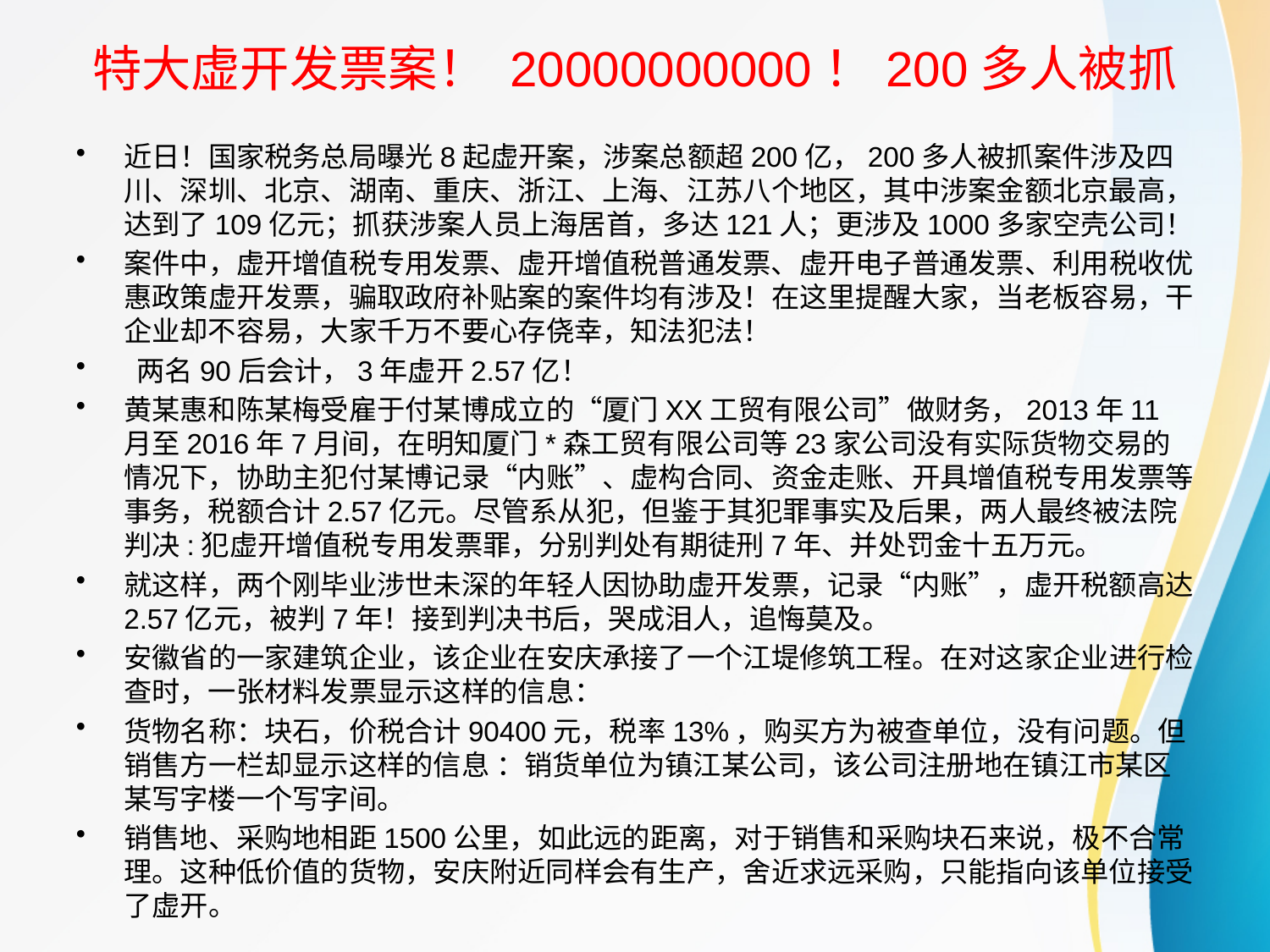

# 特大虚开发票案！ 20000000000！200多人被抓
近日！国家税务总局曝光8起虚开案，涉案总额超200亿，200多人被抓案件涉及四川、深圳、北京、湖南、重庆、浙江、上海、江苏八个地区，其中涉案金额北京最高，达到了109亿元；抓获涉案人员上海居首，多达121人；更涉及1000多家空壳公司！
案件中，虚开增值税专用发票、虚开增值税普通发票、虚开电子普通发票、利用税收优惠政策虚开发票，骗取政府补贴案的案件均有涉及！在这里提醒大家，当老板容易，干企业却不容易，大家千万不要心存侥幸，知法犯法！
 两名90后会计，3年虚开2.57亿！
黄某惠和陈某梅受雇于付某博成立的“厦门XX工贸有限公司”做财务，2013年11月至2016年7月间，在明知厦门*森工贸有限公司等23家公司没有实际货物交易的情况下，协助主犯付某博记录“内账”、虚构合同、资金走账、开具增值税专用发票等事务，税额合计2.57亿元。尽管系从犯，但鉴于其犯罪事实及后果，两人最终被法院判决:犯虚开增值税专用发票罪，分别判处有期徒刑7年、并处罚金十五万元。
就这样，两个刚毕业涉世未深的年轻人因协助虚开发票，记录“内账”，虚开税额高达2.57亿元，被判7年！接到判决书后，哭成泪人，追悔莫及。
安徽省的一家建筑企业，该企业在安庆承接了一个江堤修筑工程。在对这家企业进行检查时，一张材料发票显示这样的信息：
货物名称：块石，价税合计90400元，税率13%，购买方为被查单位，没有问题。但销售方一栏却显示这样的信息 ：销货单位为镇江某公司，该公司注册地在镇江市某区某写字楼一个写字间。
销售地、采购地相距1500公里，如此远的距离，对于销售和采购块石来说，极不合常理。这种低价值的货物，安庆附近同样会有生产，舍近求远采购，只能指向该单位接受了虚开。